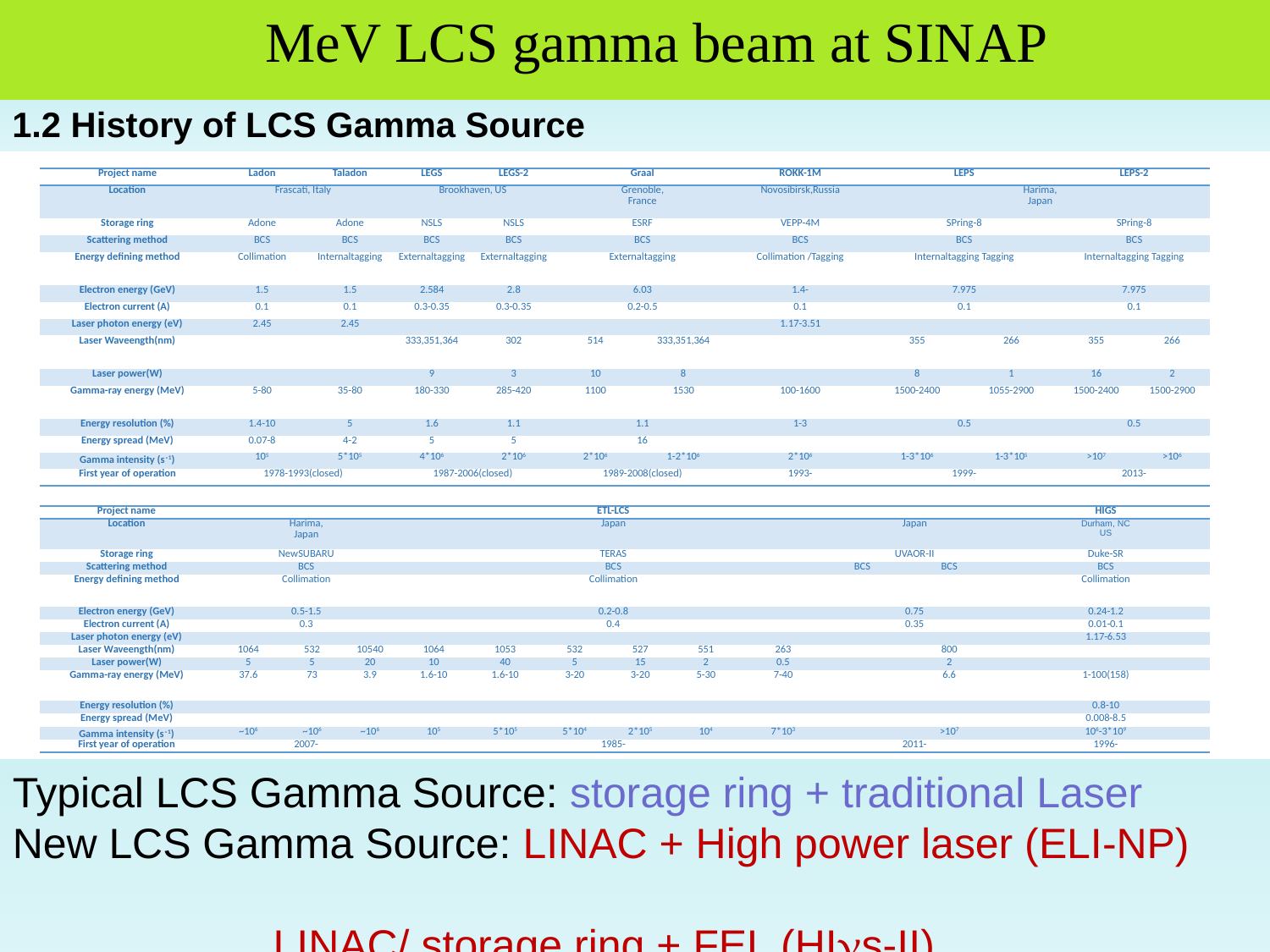

二、线站整体布局

   MeV LCS gamma beam at SINAP
1.2 History of LCS Gamma Source
| Project name | Ladon | Taladon | LEGS | LEGS-2 | Graal |  | ROKK-1M | LEPS |  | LEPS-2 |  |
| --- | --- | --- | --- | --- | --- | --- | --- | --- | --- | --- | --- |
| Location | Frascati, Italy |  | Brookhaven, US |  | Grenoble, France |  | Novosibirsk,Russia | Harima, Japan |  |  |  |
| Storage ring | Adone | Adone | NSLS | NSLS | ESRF |  | VEPP-4M | SPring-8 |  | SPring-8 |  |
| Scattering method | BCS | BCS | BCS | BCS | BCS |  | BCS | BCS |  | BCS |  |
| Energy defining method | Collimation | Internaltagging | Externaltagging | Externaltagging | Externaltagging |  | Collimation /Tagging | Internaltagging Tagging |  | Internaltagging Tagging |  |
| Electron energy (GeV) | 1.5 | 1.5 | 2.584 | 2.8 | 6.03 |  | 1.4- | 7.975 |  | 7.975 |  |
| Electron current (A) | 0.1 | 0.1 | 0.3-0.35 | 0.3-0.35 | 0.2-0.5 |  | 0.1 | 0.1 |  | 0.1 |  |
| Laser photon energy (eV) | 2.45 | 2.45 |  |  |  |  | 1.17-3.51 |  |  |  |  |
| Laser Waveength(nm) |  |  | 333,351,364 | 302 | 514 | 333,351,364 |  | 355 | 266 | 355 | 266 |
| Laser power(W) |  |  | 9 | 3 | 10 | 8 |  | 8 | 1 | 16 | 2 |
| Gamma-ray energy (MeV) | 5-80 | 35-80 | 180-330 | 285-420 | 1100 | 1530 | 100-1600 | 1500-2400 | 1055-2900 | 1500-2400 | 1500-2900 |
| Energy resolution (%) | 1.4-10 | 5 | 1.6 | 1.1 | 1.1 |  | 1-3 | 0.5 |  | 0.5 |  |
| Energy spread (MeV) | 0.07-8 | 4-2 | 5 | 5 | 16 |  |  |  |  |  |  |
| Gamma intensity (s-1) | 105 | 5\*105 | 4\*106 | 2\*106 | 2\*106 | 1-2\*106 | 2\*106 | 1-3\*106 | 1-3\*105 | >107 | >106 |
| First year of operation | 1978-1993(closed) |  | 1987-2006(closed) |  | 1989-2008(closed) |  | 1993- | 1999- |  | 2013- |  |
| Project name |  |  |  | ETL-LCS |  |  |  |  |  |  |  | HIGS |
| --- | --- | --- | --- | --- | --- | --- | --- | --- | --- | --- | --- | --- |
| Location | Harima, Japan |  |  | Japan |  |  |  |  |  | Japan |  | Durham, NC US |
| Storage ring | NewSUBARU |  |  | TERAS |  |  |  |  |  | UVAOR-II |  | Duke-SR |
| Scattering method | BCS |  |  | BCS |  |  |  |  |  | BCS | BCS | BCS |
| Energy defining method | Collimation |  |  | Collimation |  |  |  |  |  |  |  | Collimation |
| Electron energy (GeV) | 0.5-1.5 |  |  | 0.2-0.8 |  |  |  |  |  | 0.75 |  | 0.24-1.2 |
| Electron current (A) | 0.3 |  |  | 0.4 |  |  |  |  |  | 0.35 |  | 0.01-0.1 |
| Laser photon energy (eV) |  |  |  |  |  |  |  |  |  |  |  | 1.17-6.53 |
| Laser Waveength(nm) | 1064 | 532 | 10540 | 1064 | 1053 | 532 | 527 | 551 | 263 |  | 800 |  |
| Laser power(W) | 5 | 5 | 20 | 10 | 40 | 5 | 15 | 2 | 0.5 |  | 2 |  |
| Gamma-ray energy (MeV) | 37.6 | 73 | 3.9 | 1.6-10 | 1.6-10 | 3-20 | 3-20 | 5-30 | 7-40 |  | 6.6 | 1-100(158) |
| Energy resolution (%) |  |  |  |  |  |  |  |  |  |  |  | 0.8-10 |
| Energy spread (MeV) |  |  |  |  |  |  |  |  |  |  |  | 0.008-8.5 |
| Gamma intensity (s-1) | ~106 | ~106 | ~106 | 105 | 5\*105 | 5\*104 | 2\*105 | 104 | 7\*103 |  | >107 | 106-3\*109 |
| First year of operation | 2007- |  |  | 1985- |  |  |  |  |  | 2011- |  | 1996- |
Typical LCS Gamma Source: storage ring + traditional Laser
New LCS Gamma Source: LINAC + High power laser (ELI-NP)
                      LINAC/ storage ring + FEL (HIγs-II)